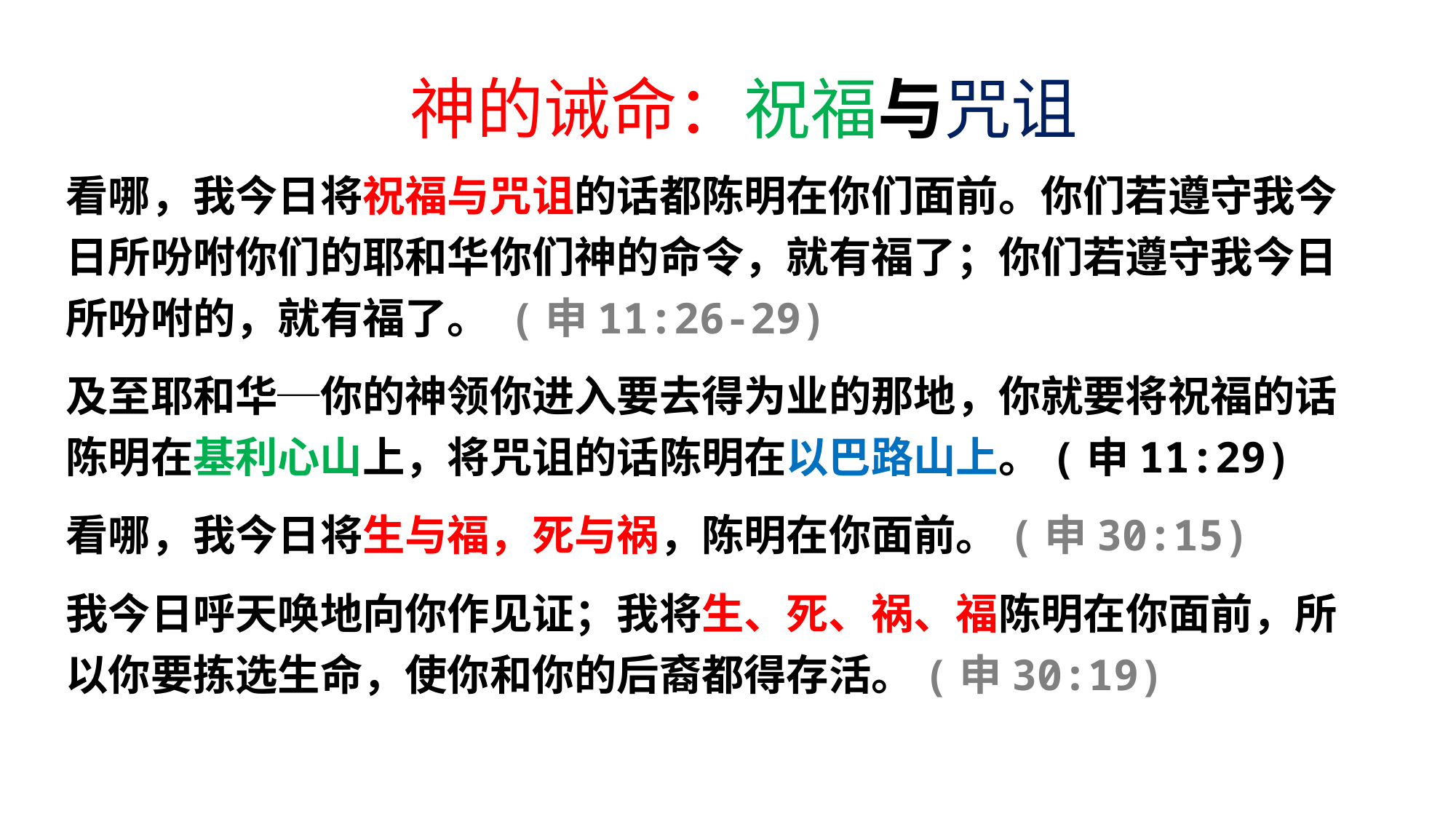

神的诫命：祝福与咒诅
看哪，我今日将祝福与咒诅的话都陈明在你们面前。你们若遵守我今日所吩咐你们的耶和华你们神的命令，就有福了；你们若遵守我今日所吩咐的，就有福了。 (申11:26-29)
及至耶和华─你的神领你进入要去得为业的那地，你就要将祝福的话陈明在基利心山上，将咒诅的话陈明在以巴路山上。(申11:29)
看哪，我今日将生与福，死与祸，陈明在你面前。(申30:15)
我今日呼天唤地向你作见证；我将生、死、祸、福陈明在你面前，所以你要拣选生命，使你和你的后裔都得存活。(申30:19)